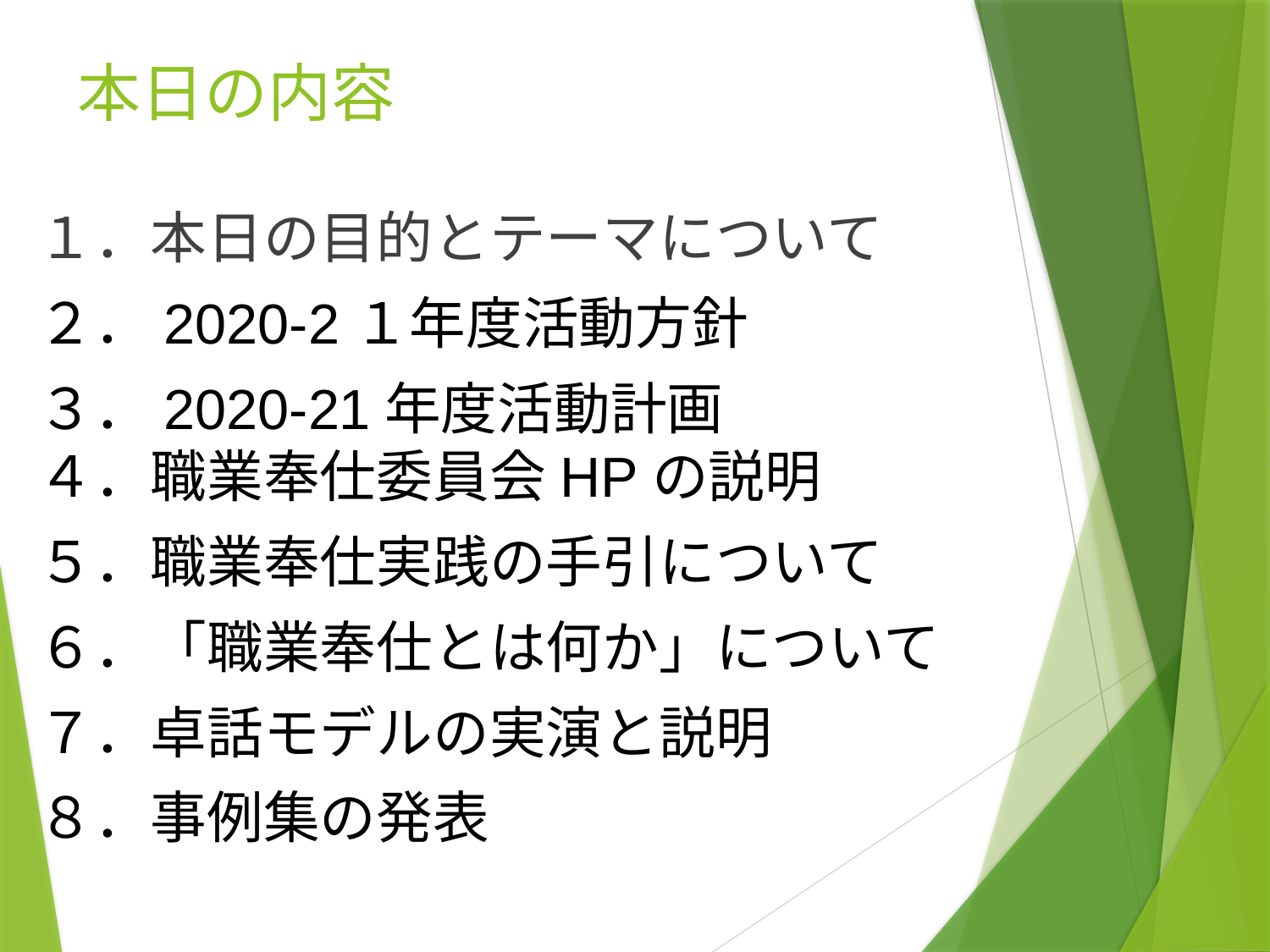

# 本日の内容
１．本日の目的とテーマについて
２．2020-2１年度活動方針
３．2020-21年度活動計画
４．職業奉仕委員会HPの説明
５．職業奉仕実践の手引について
６．「職業奉仕とは何か」について
７．卓話モデルの実演と説明
８．事例集の発表